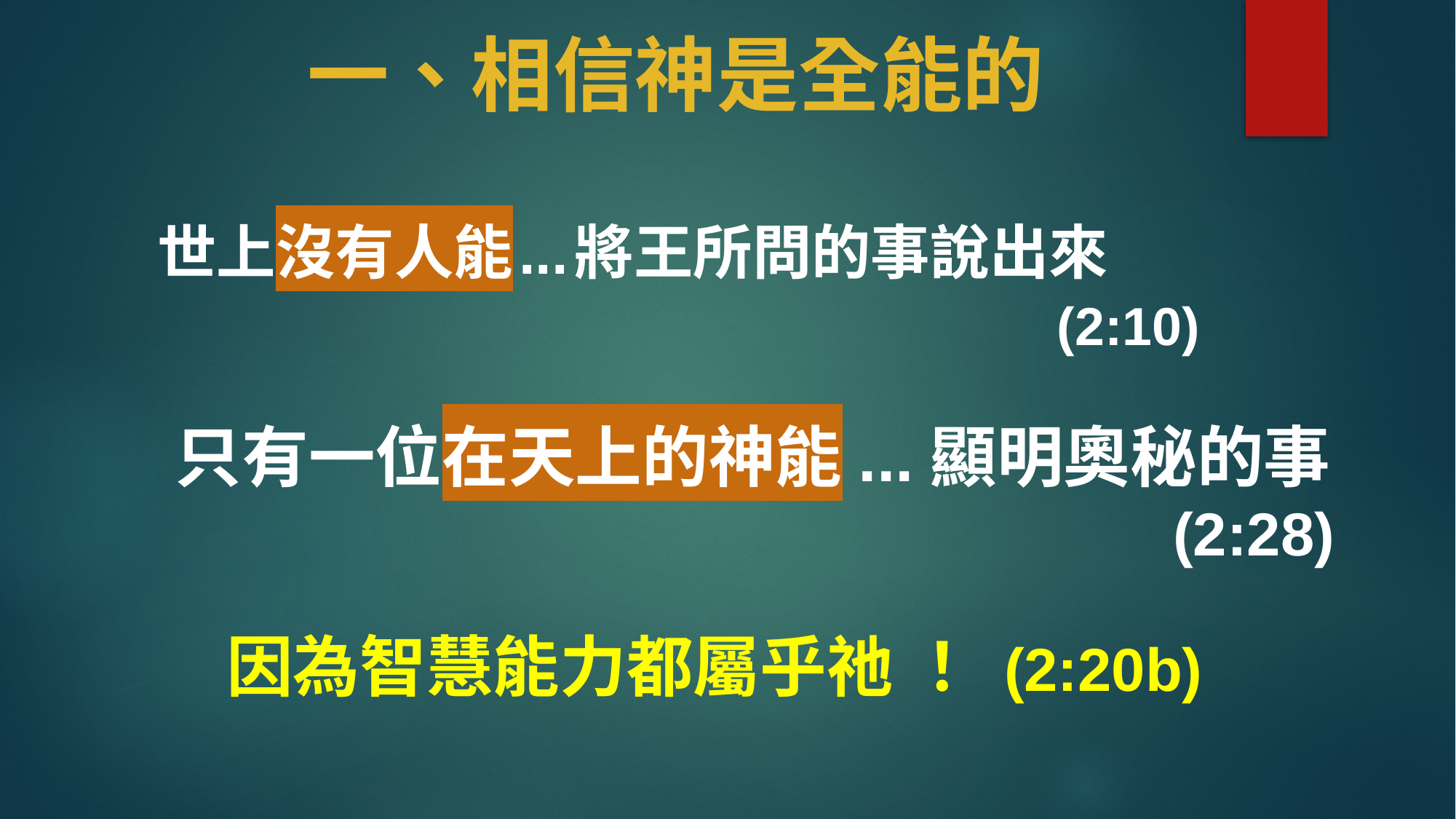

# 一、相信神是全能的
 世上沒有人能...將王所問的事說出來
                                                             (2:10)
只有一位在天上的神能...顯明奧秘的事
                                                           (2:28)
   因為智慧能力都屬乎祂 ！ (2:20b)